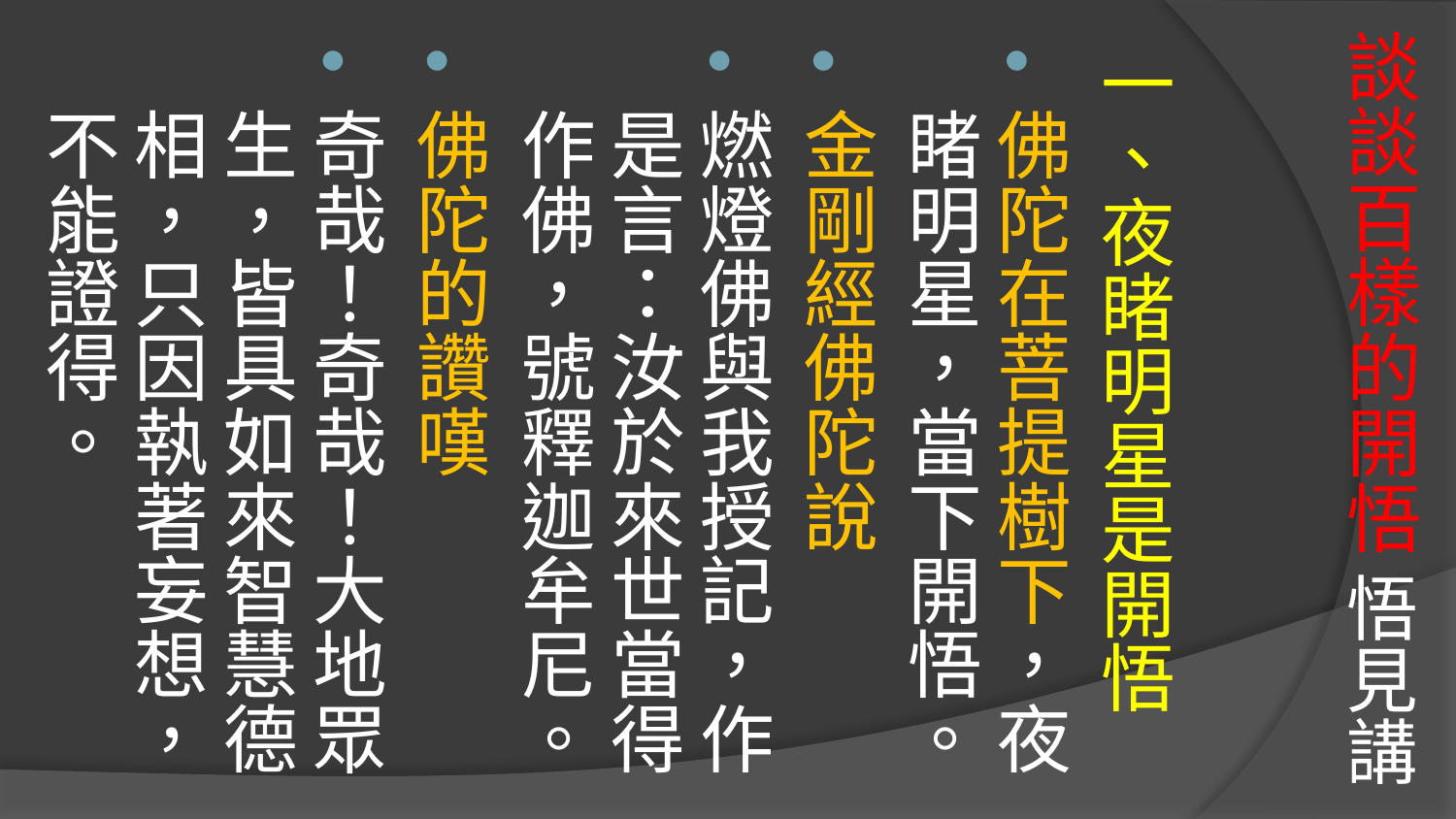

# 談談百樣的開悟 悟見講
一、夜睹明星是開悟
佛陀在菩提樹下，夜睹明星，當下開悟。
金剛經佛陀說
燃燈佛與我授記，作是言：汝於來世當得作佛，號釋迦牟尼。
佛陀的讚嘆
奇哉！奇哉！大地眾生，皆具如來智慧德相，只因執著妄想，不能證得。